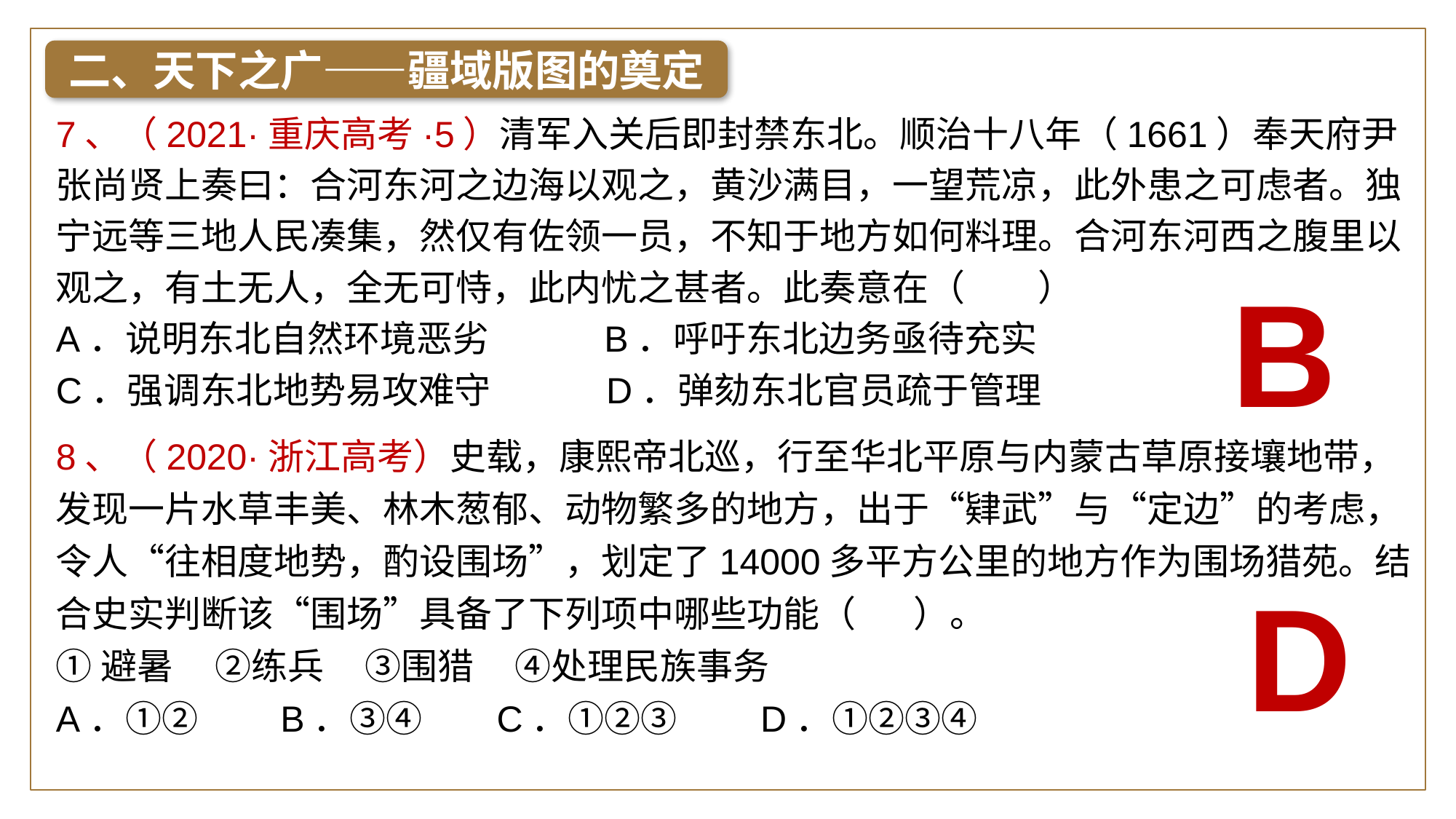

二、天下之广——疆域版图的奠定
7、（2021·重庆高考·5）清军入关后即封禁东北。顺治十八年（1661）奉天府尹张尚贤上奏曰：合河东河之边海以观之，黄沙满目，一望荒凉，此外患之可虑者。独宁远等三地人民凑集，然仅有佐领一员，不知于地方如何料理。合河东河西之腹里以观之，有土无人，全无可恃，此内忧之甚者。此奏意在（　　）
A．说明东北自然环境恶劣             B．呼吁东北边务亟待充实
C．强调东北地势易攻难守             D．弹劾东北官员疏于管理
B

8、（2020·浙江高考）史载，康熙帝北巡，行至华北平原与内蒙古草原接壤地带，发现一片水草丰美、林木葱郁、动物繁多的地方，出于“肄武”与“定边”的考虑，令人“往相度地势，酌设围场”，划定了14000多平方公里的地方作为围场猎苑。结合史实判断该“围场”具备了下列项中哪些功能（       ）。
①避暑     ②练兵     ③围猎     ④处理民族事务
A．①②         B．③④        C．①②③	     D．①②③④
D